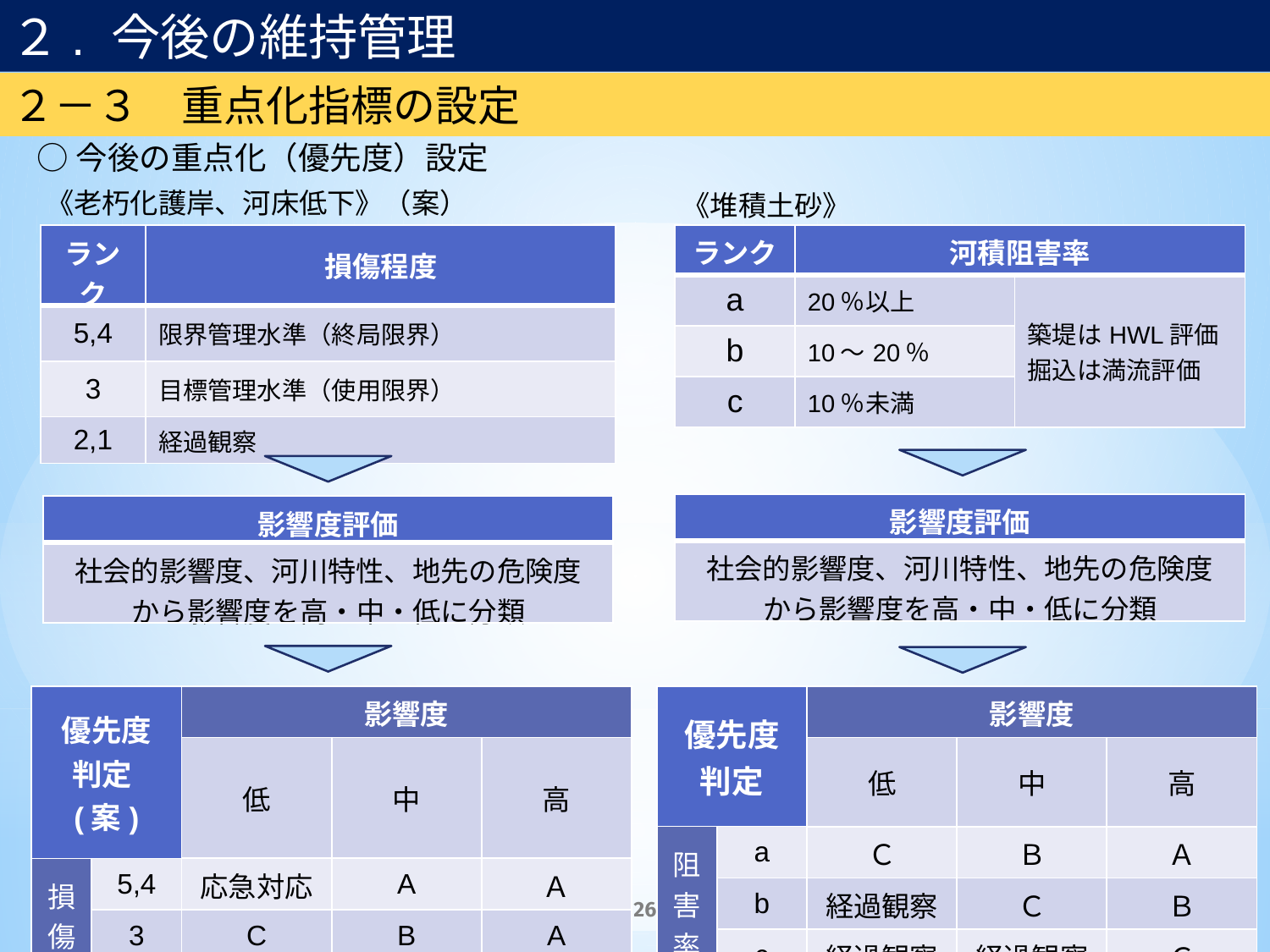

２. 今後の維持管理
２－３　重点化指標の設定
○今後の重点化（優先度）設定
《老朽化護岸、河床低下》（案）
《堆積土砂》
| ランク | 河積阻害率 |  |
| --- | --- | --- |
| a | 20％以上 | 築堤はHWL評価 掘込は満流評価 |
| b | 10～20％ |  |
| c | 10％未満 |  |
| ランク | 損傷程度 |
| --- | --- |
| 5,4 | 限界管理水準（終局限界） |
| 3 | 目標管理水準（使用限界） |
| 2,1 | 経過観察 |

| 影響度評価 |
| --- |
| 社会的影響度、河川特性、地先の危険度 から影響度を高・中・低に分類 |
| 影響度評価 |
| --- |
| 社会的影響度、河川特性、地先の危険度 から影響度を高・中・低に分類 |

| 優先度 判定 |  | 影響度 |  |  |
| --- | --- | --- | --- | --- |
|  |  | 低 | 中 | 高 |
| 阻害率 | a | Ｃ | Ｂ | Ａ |
|  | b | 経過観察 | Ｃ | Ｂ |
|  | c | 経過観察 | 経過観察 | Ｃ |
| 優先度 判定(案) |  | 影響度 |  |  |
| --- | --- | --- | --- | --- |
|  |  | 低 | 中 | 高 |
| 損傷度 | 5,4 | 応急対応 | A | Ａ |
|  | 3 | C | B | A |
|  | 1,2 | 経過観察 | 経過観察 | 経過観察 |
26